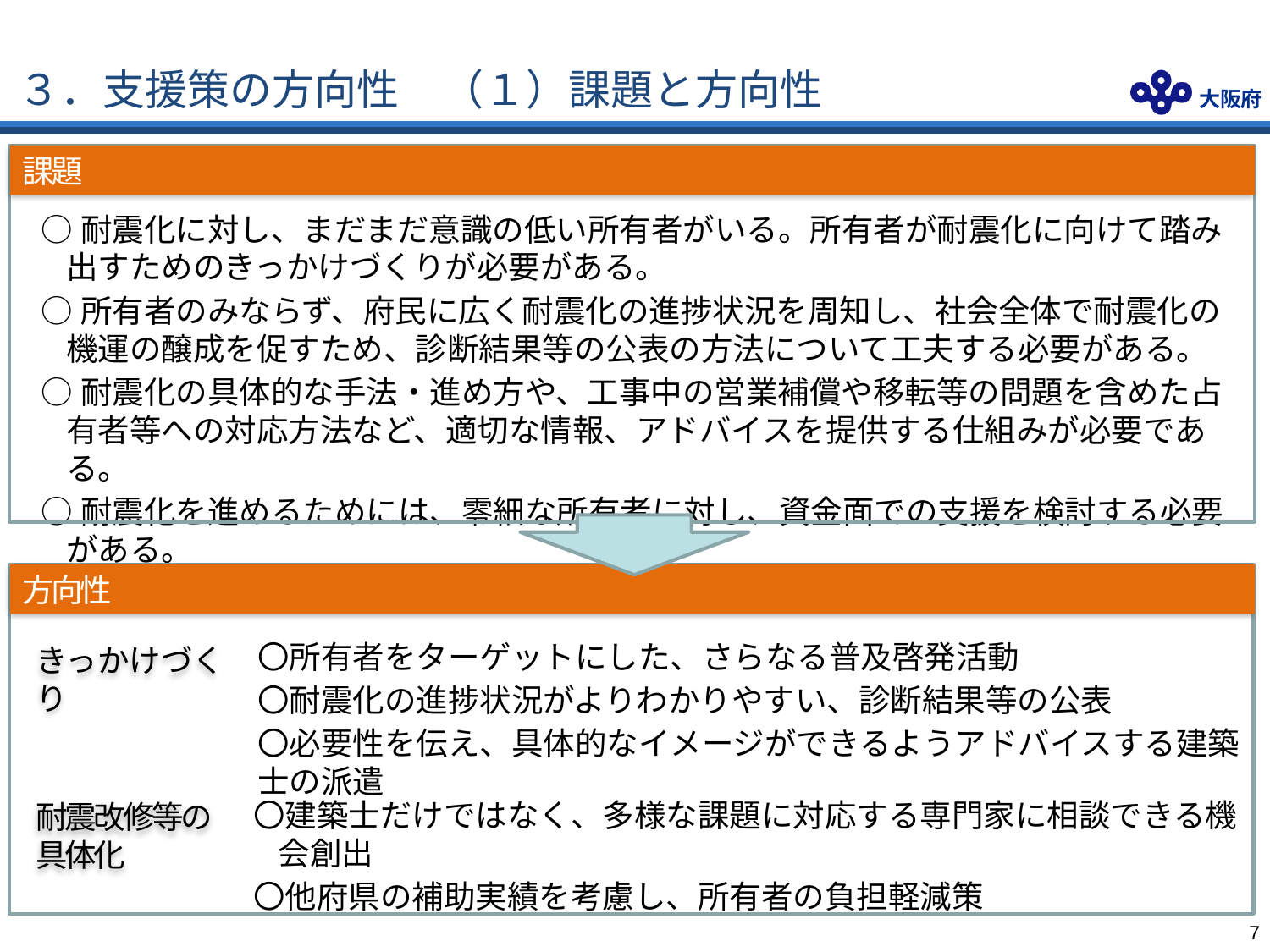

３．支援策の方向性　（１）課題と方向性

課題
○耐震化に対し、まだまだ意識の低い所有者がいる。所有者が耐震化に向けて踏み出すためのきっかけづくりが必要がある。
○所有者のみならず、府民に広く耐震化の進捗状況を周知し、社会全体で耐震化の機運の醸成を促すため、診断結果等の公表の方法について工夫する必要がある。
○耐震化の具体的な手法・進め方や、工事中の営業補償や移転等の問題を含めた占有者等への対応方法など、適切な情報、アドバイスを提供する仕組みが必要である。
○耐震化を進めるためには、零細な所有者に対し、資金面での支援を検討する必要がある。

方向性
〇所有者をターゲットにした、さらなる普及啓発活動
〇耐震化の進捗状況がよりわかりやすい、診断結果等の公表
〇必要性を伝え、具体的なイメージができるようアドバイスする建築士の派遣
きっかけづくり
〇建築士だけではなく、多様な課題に対応する専門家に相談できる機会創出
〇他府県の補助実績を考慮し、所有者の負担軽減策
耐震改修等の具体化
7